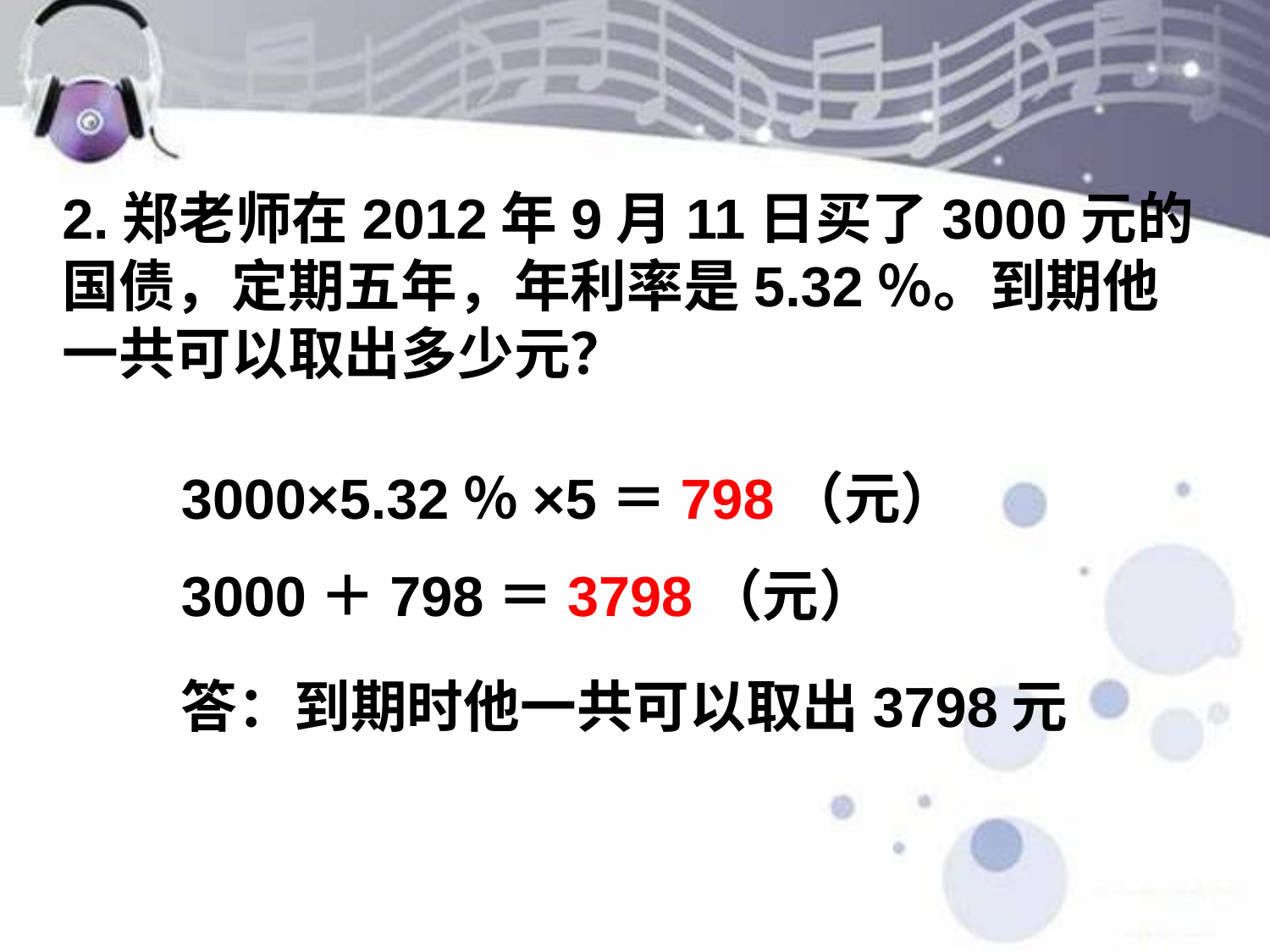

2.郑老师在2012年9月11日买了3000元的国债，定期五年，年利率是5.32％。到期他一共可以取出多少元？
3000×5.32％×5＝798（元）
3000＋798＝3798（元）
答：到期时他一共可以取出3798元